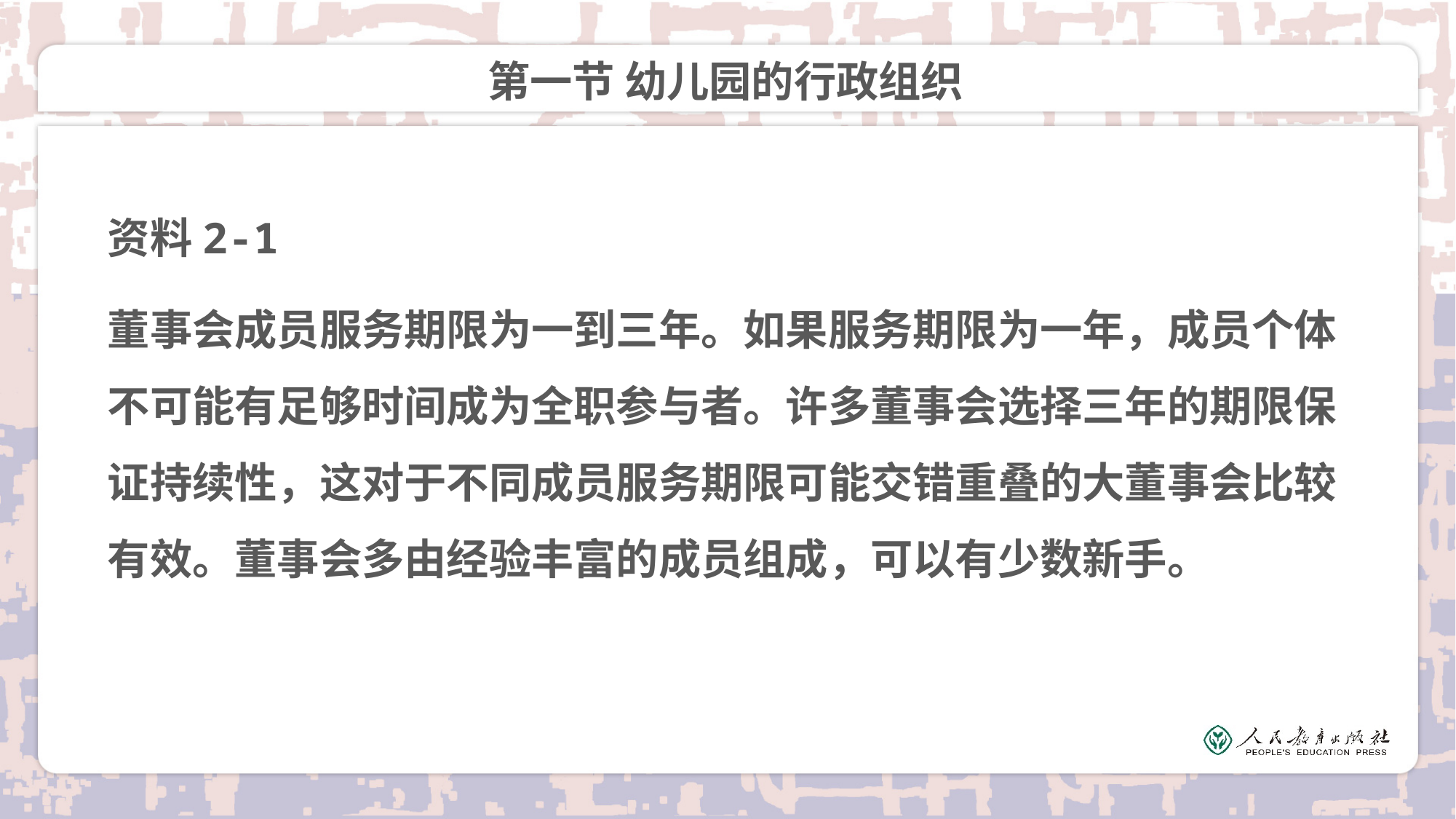

# 第一节 幼儿园的行政组织
资料2-1
董事会成员服务期限为一到三年。如果服务期限为一年，成员个体不可能有足够时间成为全职参与者。许多董事会选择三年的期限保证持续性，这对于不同成员服务期限可能交错重叠的大董事会比较有效。董事会多由经验丰富的成员组成，可以有少数新手。